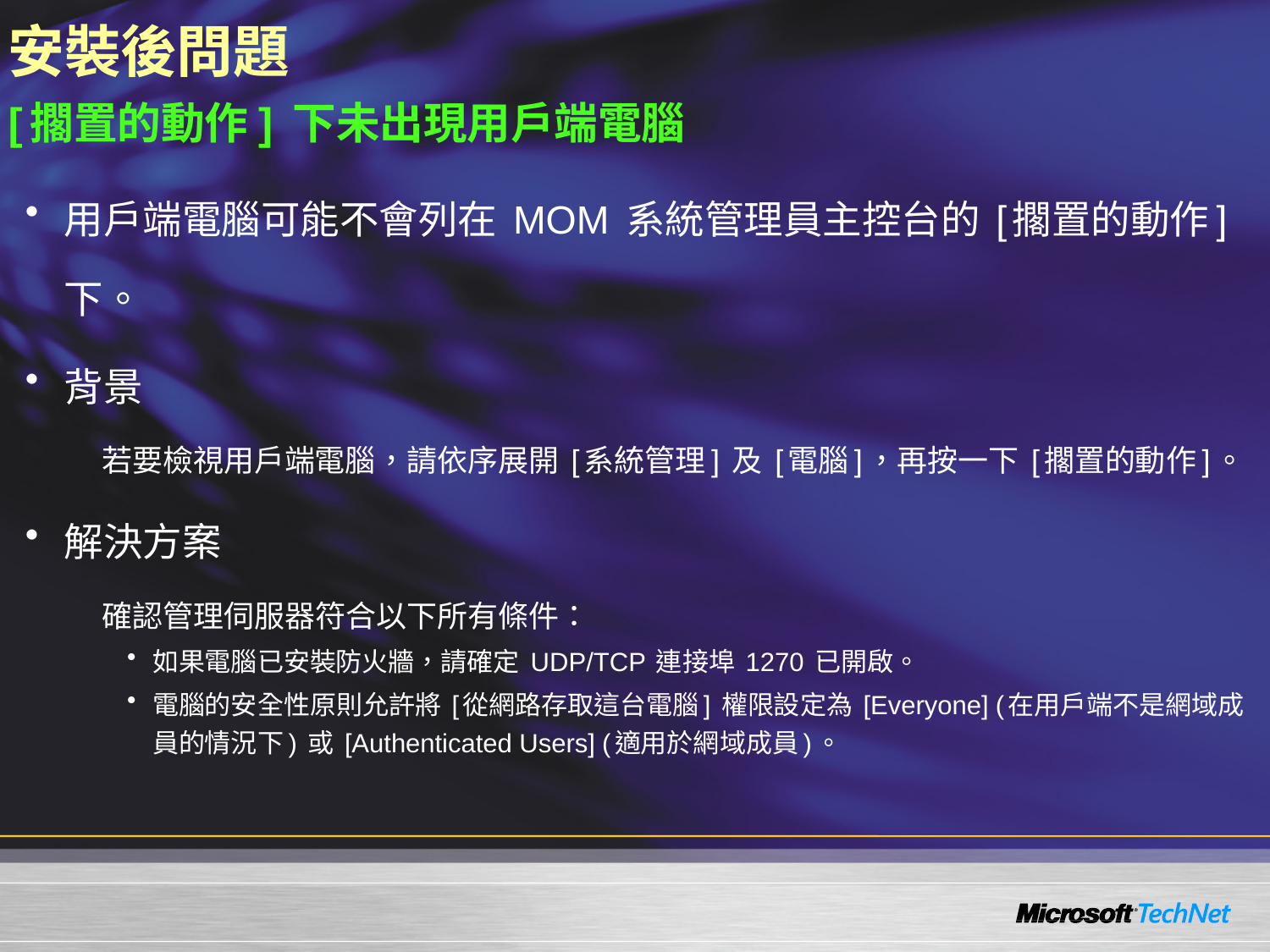

# 安裝後問題 [擱置的動作] 下未出現用戶端電腦
用戶端電腦可能不會列在 MOM 系統管理員主控台的 [擱置的動作] 下。
背景
若要檢視用戶端電腦，請依序展開 [系統管理] 及 [電腦]，再按一下 [擱置的動作]。
解決方案
確認管理伺服器符合以下所有條件：
如果電腦已安裝防火牆，請確定 UDP/TCP 連接埠 1270 已開啟。
電腦的安全性原則允許將 [從網路存取這台電腦] 權限設定為 [Everyone] (在用戶端不是網域成員的情況下) 或 [Authenticated Users] (適用於網域成員)。